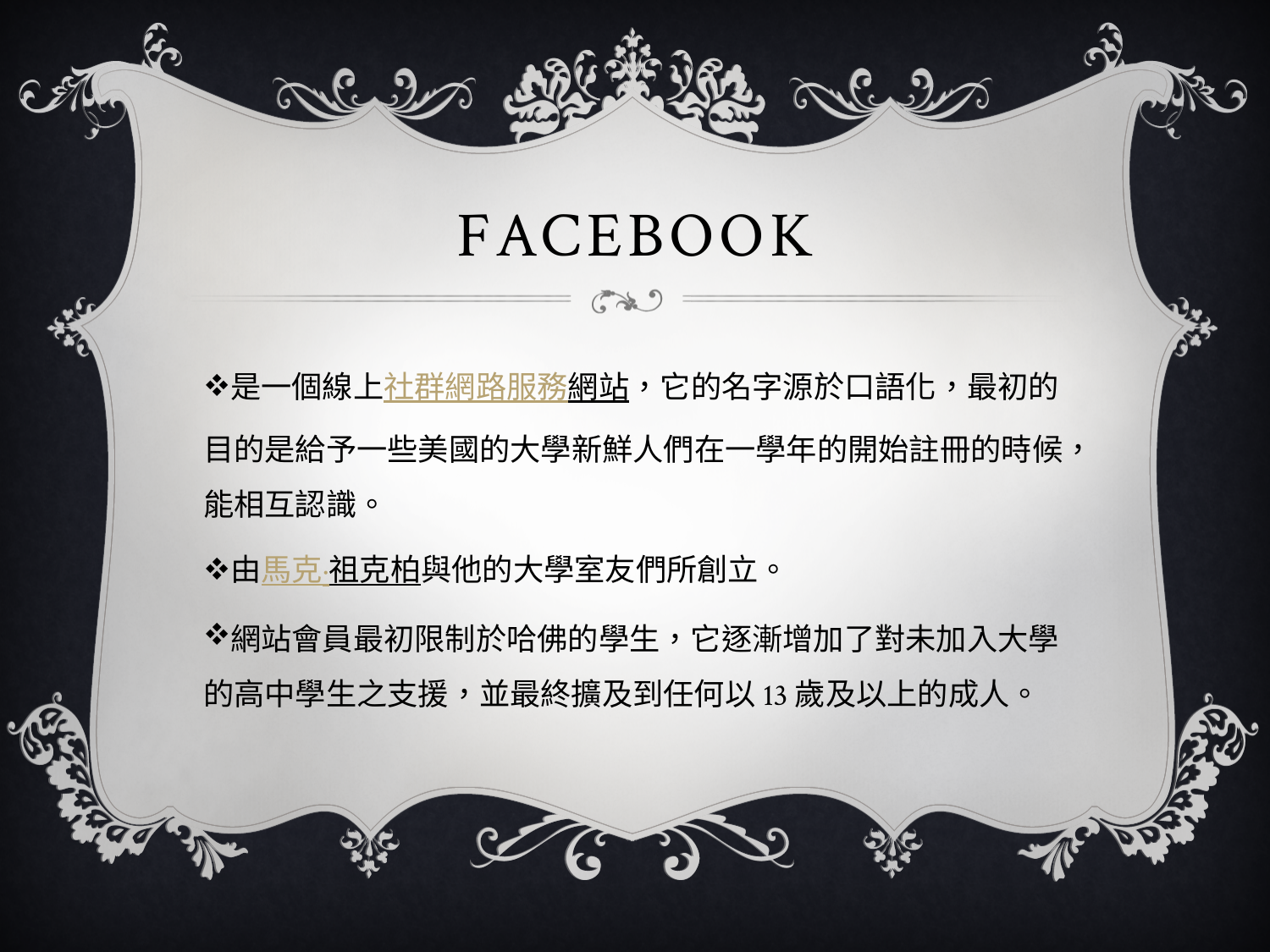

# Facebook
是一個線上社群網路服務網站，它的名字源於口語化，最初的目的是給予一些美國的大學新鮮人們在一學年的開始註冊的時候，能相互認識。
由馬克·祖克柏與他的大學室友們所創立。
網站會員最初限制於哈佛的學生，它逐漸增加了對未加入大學的高中學生之支援，並最終擴及到任何以13歲及以上的成人。